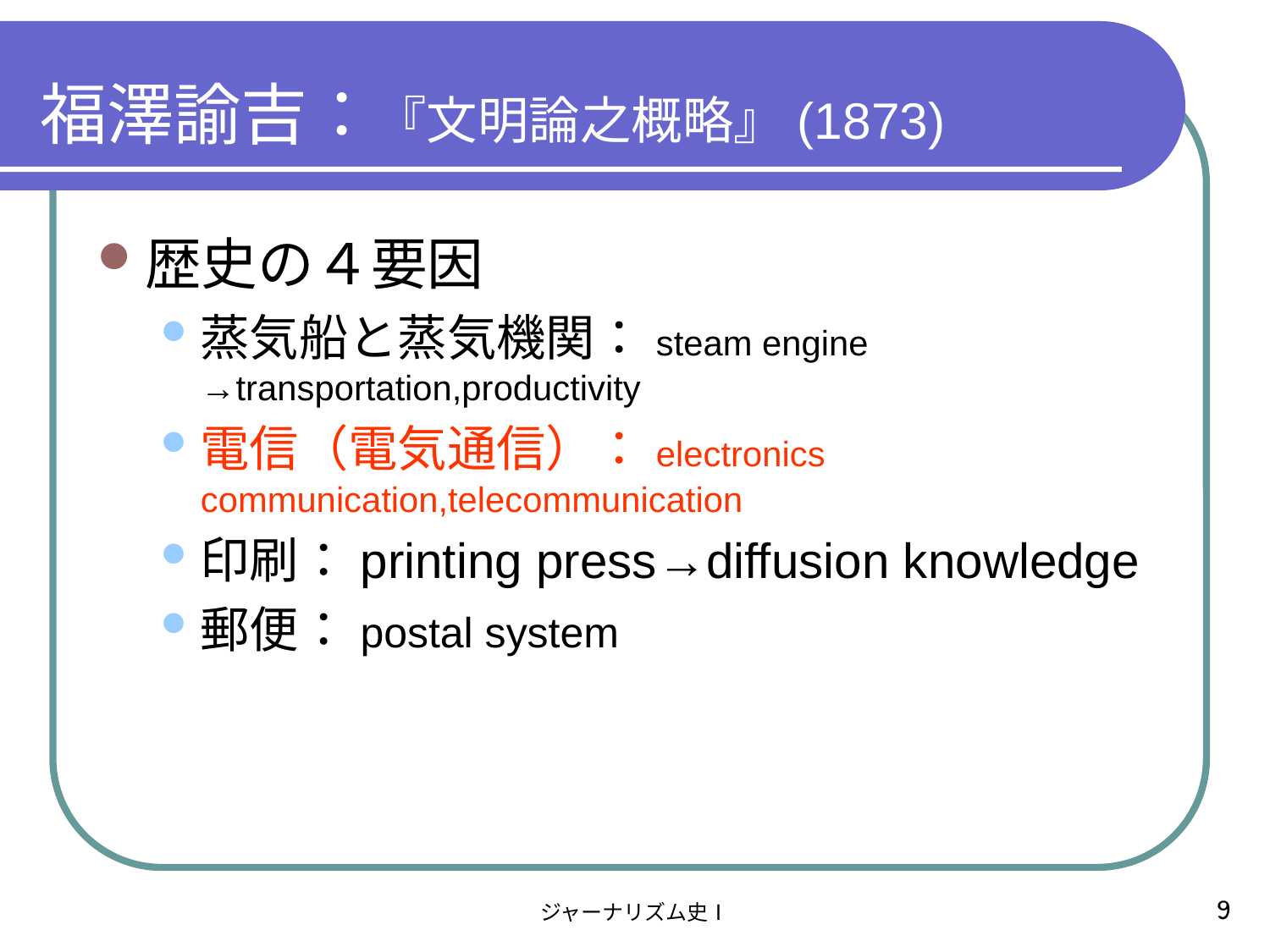

福澤諭吉：『文明論之概略』(1873)
歴史の４要因
蒸気船と蒸気機関：steam engine  →transportation,productivity
電信（電気通信）：electronics communication,telecommunication
印刷：printing press→diffusion knowledge
郵便：postal system

9
ジャーナリズム史Ⅰ